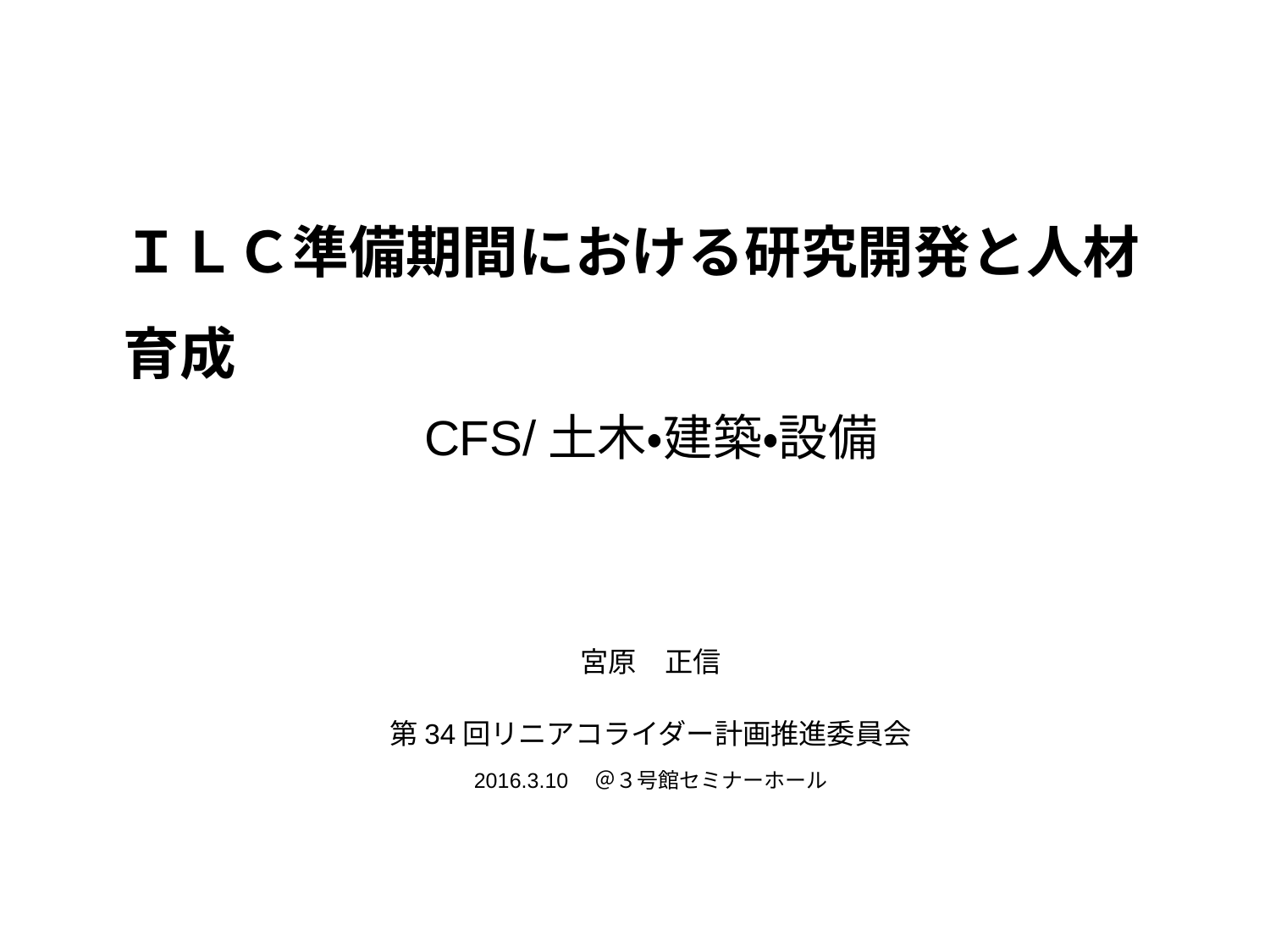

ＩＬＣ準備期間における研究開発と人材育成
CFS/土木・建築・設備
宮原　正信

第34回リニアコライダー計画推進委員会

2016.3.10　＠３号館セミナーホール